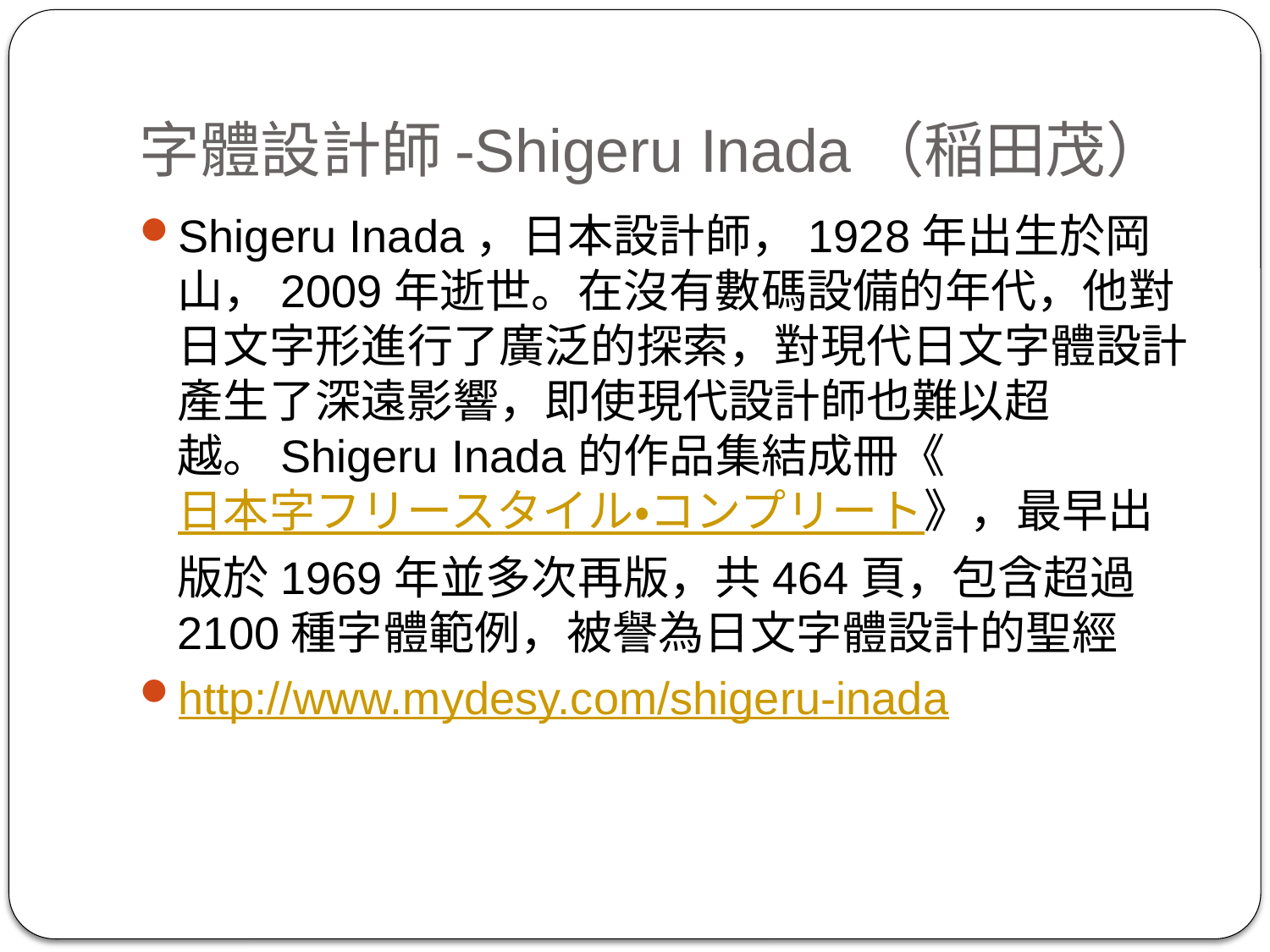

# 字體設計師-Shigeru Inada（稲田茂）
Shigeru Inada，日本設計師，1928年出生於岡山，2009年逝世。在沒有數碼設備的年代，他對日文字形進行了廣泛的探索，對現代日文字體設計產生了深遠影響，即使現代設計師也難以超越。Shigeru Inada的作品集結成冊《日本字フリースタイル・コンプリート》，最早出版於1969年並多次再版，共464頁，包含超過2100種字體範例，被譽為日文字體設計的聖經
http://www.mydesy.com/shigeru-inada